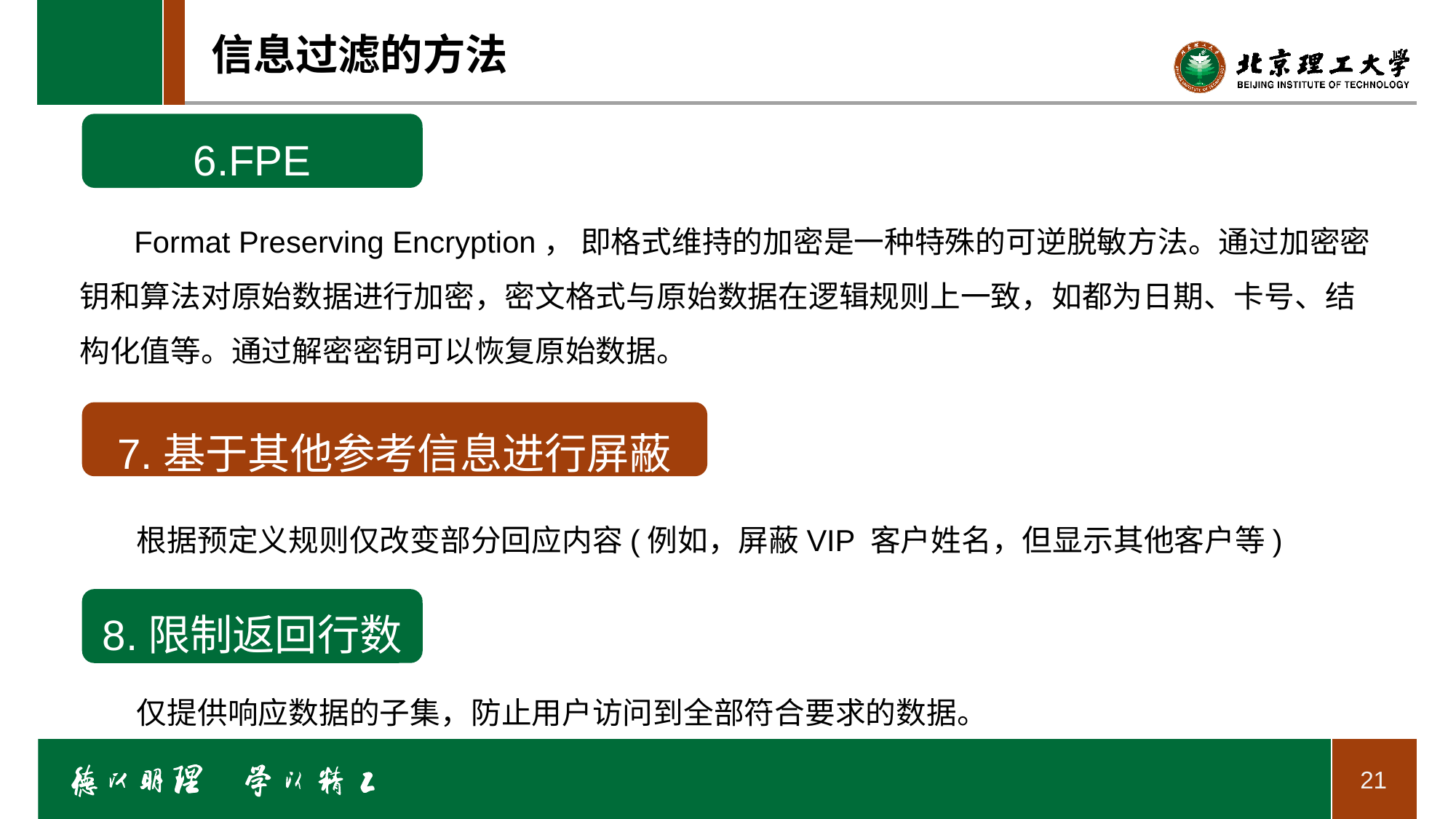

# 信息过滤的方法
6.FPE
Format Preserving Encryption， 即格式维持的加密是一种特殊的可逆脱敏方法。通过加密密钥和算法对原始数据进行加密，密文格式与原始数据在逻辑规则上一致，如都为日期、卡号、结构化值等。通过解密密钥可以恢复原始数据。
7.基于其他参考信息进行屏蔽
根据预定义规则仅改变部分回应内容(例如，屏蔽VIP 客户姓名，但显示其他客户等)
8.限制返回行数
仅提供响应数据的子集，防止用户访问到全部符合要求的数据。